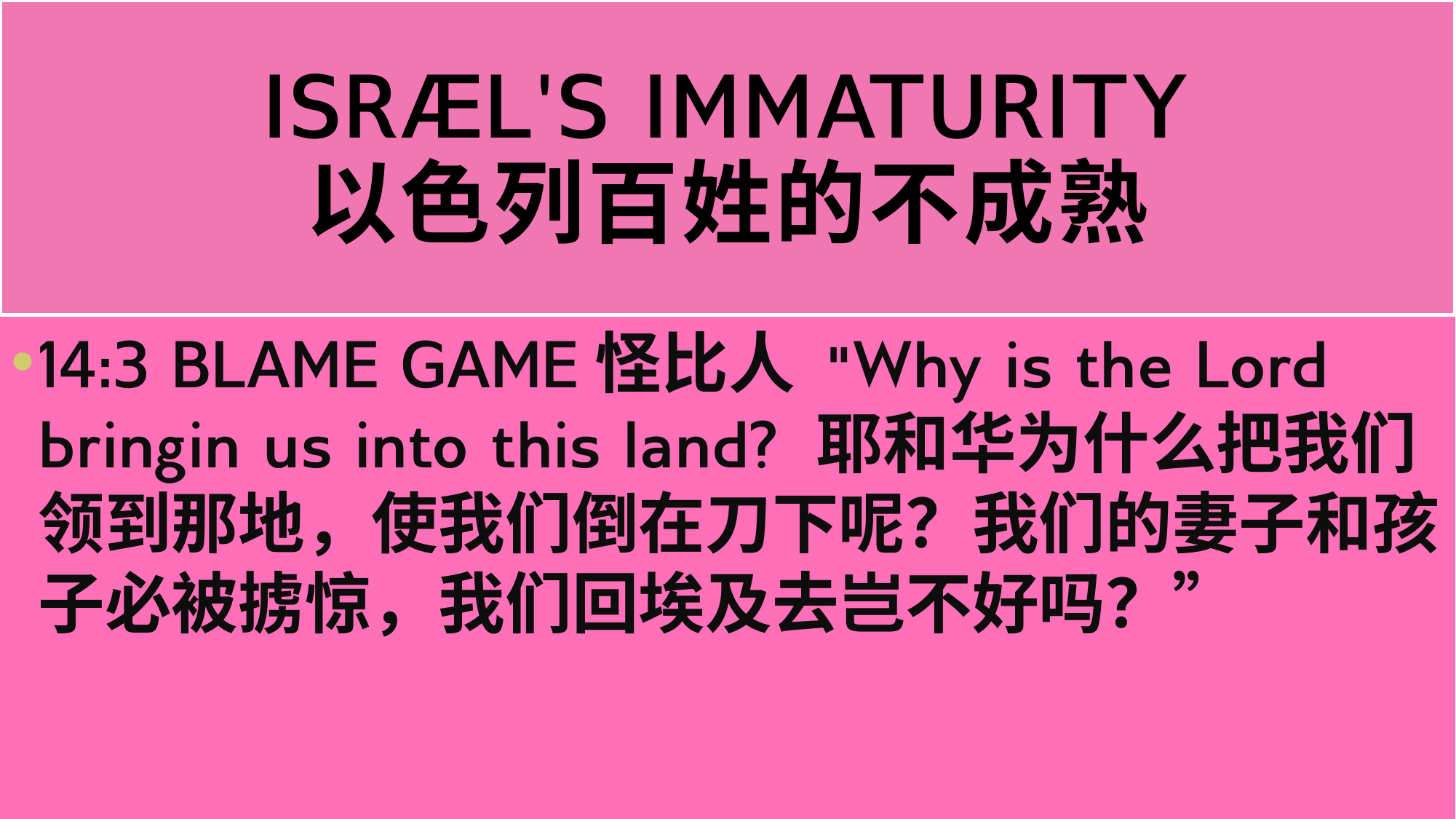

# ISRAEL'S IMMATURITY 以色列百姓的不成熟
14:3 BLAME GAME怪比人 "Why is the Lord bringin us into this land? 耶和华为什么把我们领到那地，使我们倒在刀下呢？我们的妻子和孩子必被掳惊，我们回埃及去岂不好吗？”